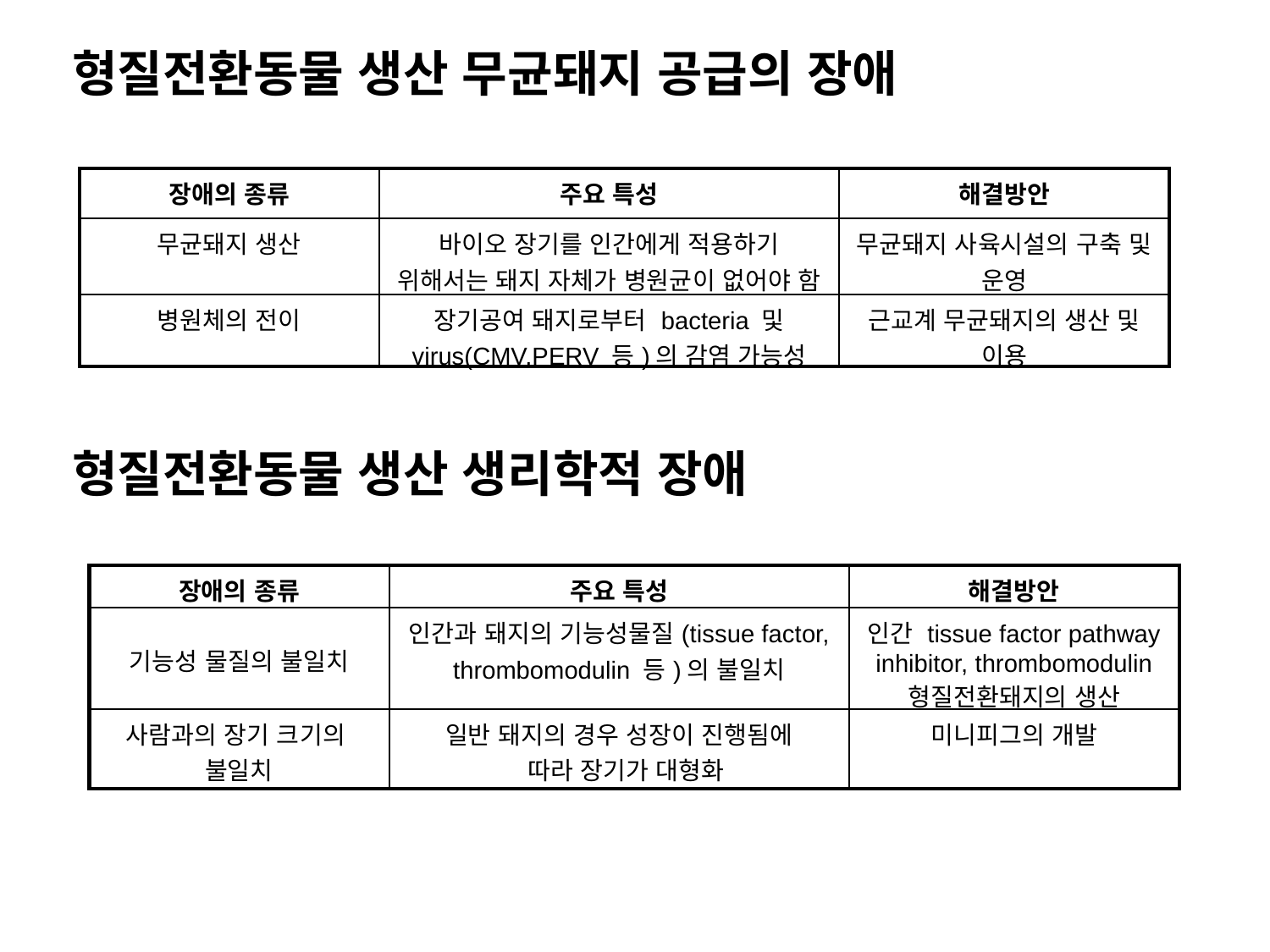

형질전환동물 생산 무균돼지 공급의 장애

| 장애의 종류 | 주요 특성 | 해결방안 |
| --- | --- | --- |
| 무균돼지 생산 | 바이오 장기를 인간에게 적용하기 위해서는 돼지 자체가 병원균이 없어야 함 | 무균돼지 사육시설의 구축 및 운영 |
| 병원체의 전이 | 장기공여 돼지로부터 bacteria 및 virus(CMV,PERV 등)의 감염 가능성 | 근교계 무균돼지의 생산 및 이용 |
형질전환동물 생산 생리학적 장애
| 장애의 종류 | 주요 특성 | 해결방안 |
| --- | --- | --- |
| 기능성 물질의 불일치 | 인간과 돼지의 기능성물질(tissue factor, thrombomodulin 등)의 불일치 | 인간 tissue factor pathway inhibitor, thrombomodulin 형질전환돼지의 생산 |
| 사람과의 장기 크기의 불일치 | 일반 돼지의 경우 성장이 진행됨에 따라 장기가 대형화 | 미니피그의 개발 |